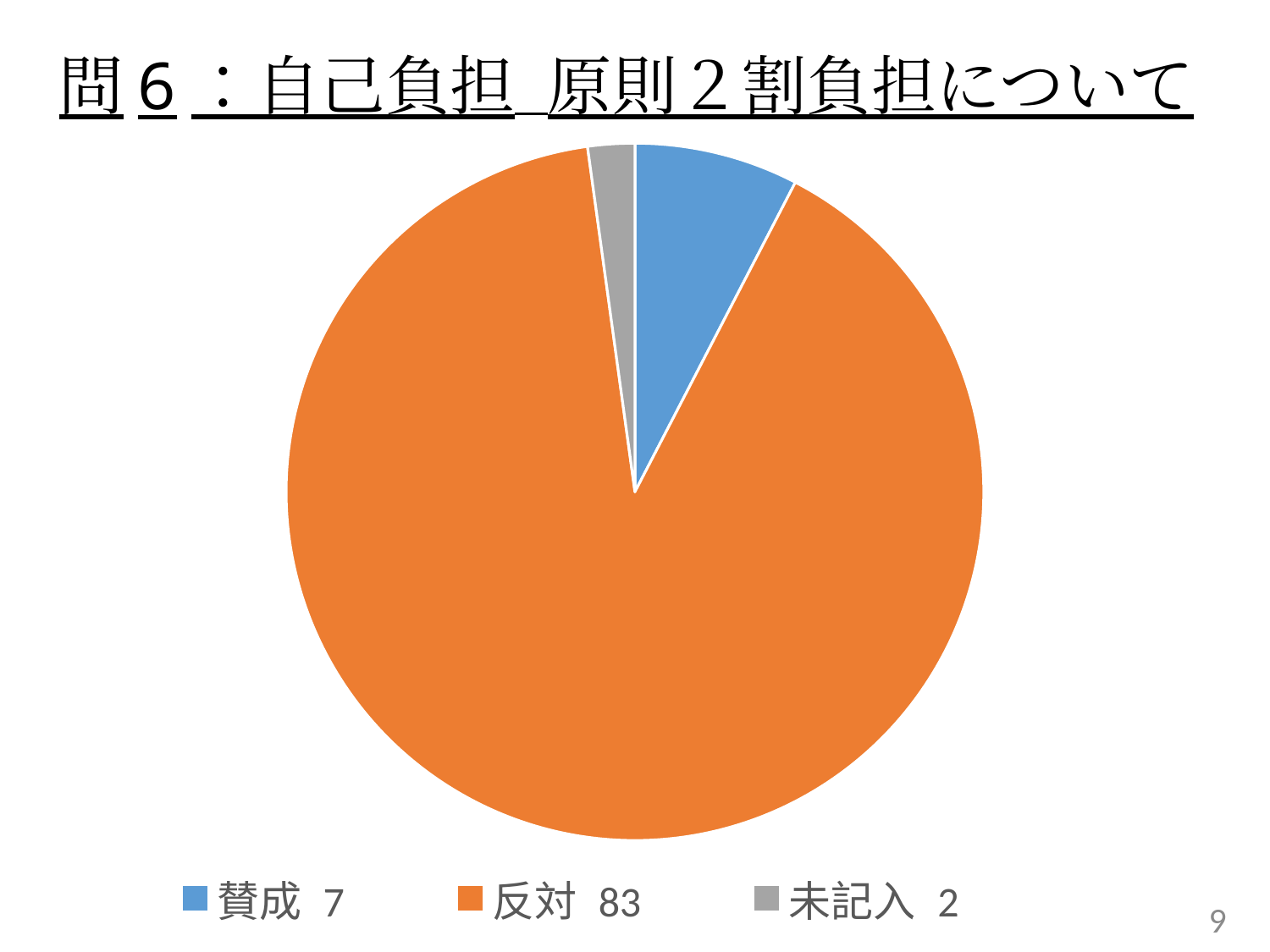

# 問6：自己負担　原則２割負担について

### Chart

| Category |  |
|---|---|
| 賛成 7 | 7.0 |
| 反対 83 | 83.0 |
| 未記入 2 | 2.0 |
9